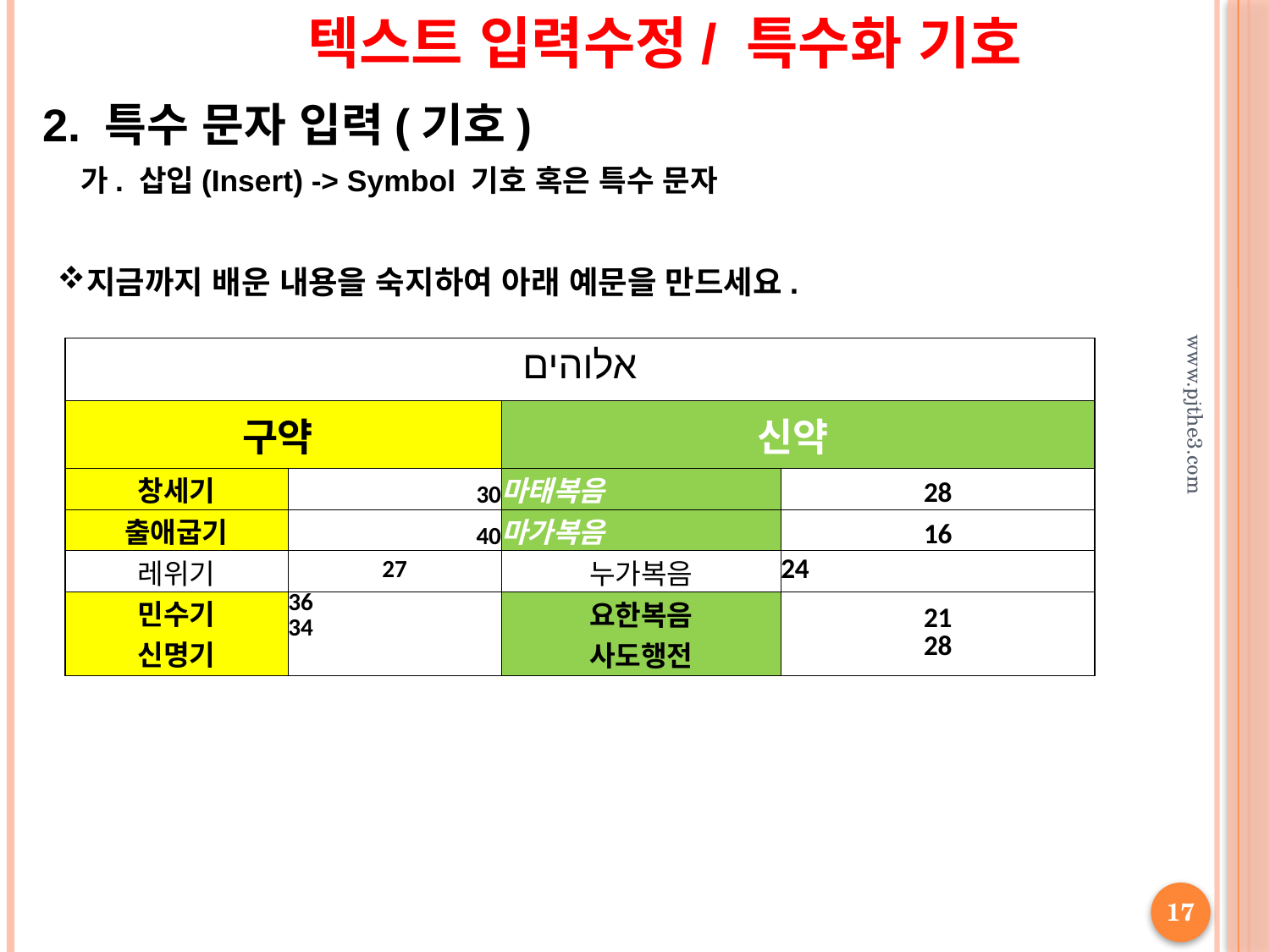

텍스트 입력수정/ 특수화 기호
2. 특수 문자 입력(기호)
    가. 삽입(Insert) -> Symbol 기호 혹은 특수 문자

지금까지 배운 내용을 숙지하여 아래 예문을 만드세요.
| אלוהים |  |  |  |
| --- | --- | --- | --- |
| 구약 |  | 신약 |  |
| 창세기 | 30 | 마태복음 | 28 |
| 출애굽기 | 40 | 마가복음 | 16 |
| 레위기 | 27 | 누가복음 | 24 |
| 민수기 신명기 | 36 34 | 요한복음 사도행전 | 21 28 |
www.pjthe3.com
17